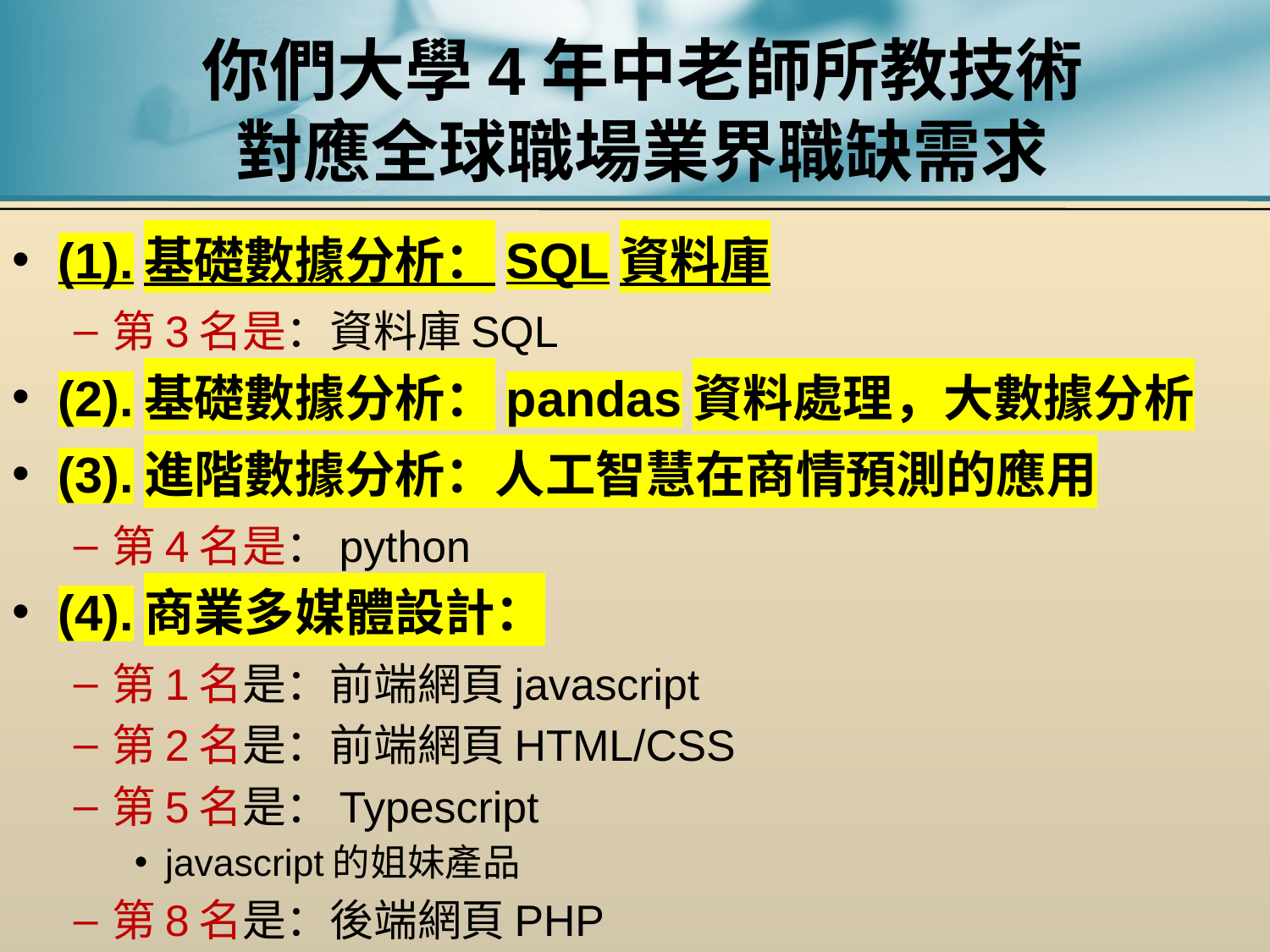

# 你們大學4年中老師所教技術 對應全球職場業界職缺需求
(1).基礎數據分析：SQL資料庫
第3名是：資料庫SQL
(2).基礎數據分析：pandas資料處理，大數據分析
(3).進階數據分析：人工智慧在商情預測的應用
第4名是：python
(4).商業多媒體設計：
第1名是：前端網頁javascript
第2名是：前端網頁HTML/CSS
第5名是：Typescript
javascript的姐妹產品
第8名是：後端網頁PHP